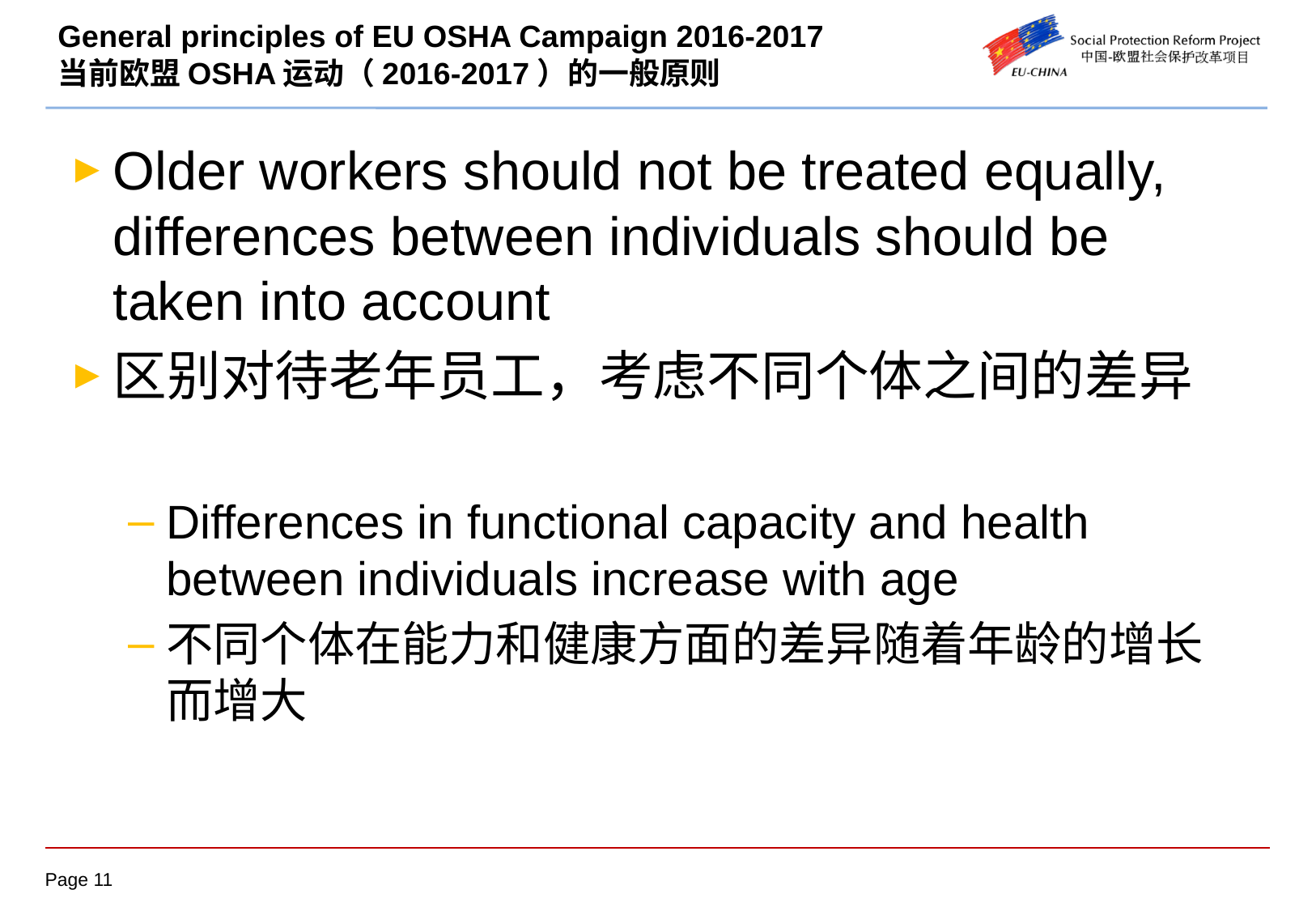

# General principles of EU OSHA Campaign 2016-2017 当前欧盟OSHA运动（2016-2017）的一般原则
Older workers should not be treated equally, differences between individuals should be taken into account
区别对待老年员工，考虑不同个体之间的差异

Differences in functional capacity and health between individuals increase with age
不同个体在能力和健康方面的差异随着年龄的增长而增大